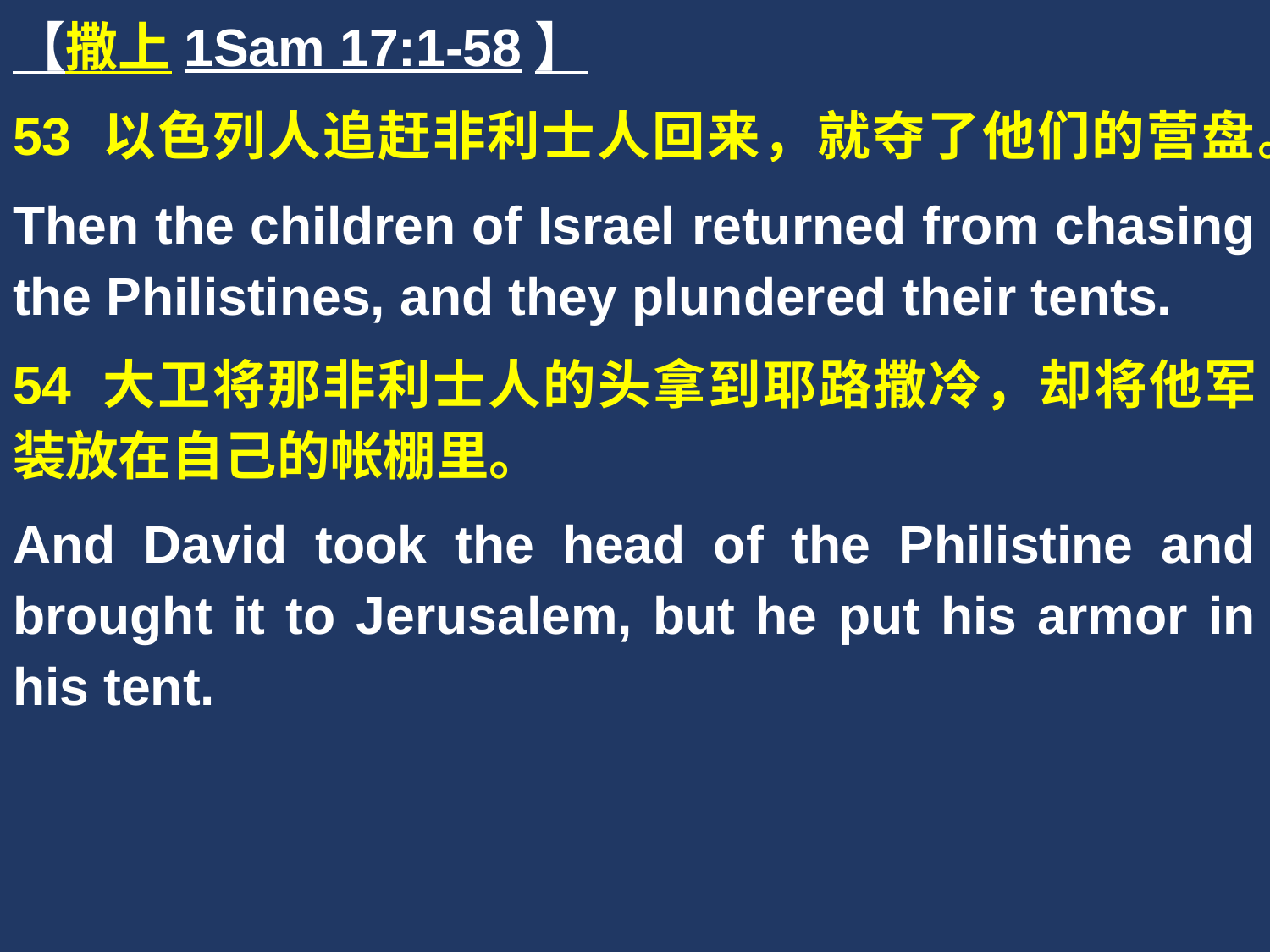

【撒上1Sam 17:1-58】
53 以色列人追赶非利士人回来，就夺了他们的营盘。
Then the children of Israel returned from chasing the Philistines, and they plundered their tents.
54 大卫将那非利士人的头拿到耶路撒冷，却将他军装放在自己的帐棚里。
And David took the head of the Philistine and brought it to Jerusalem, but he put his armor in his tent.